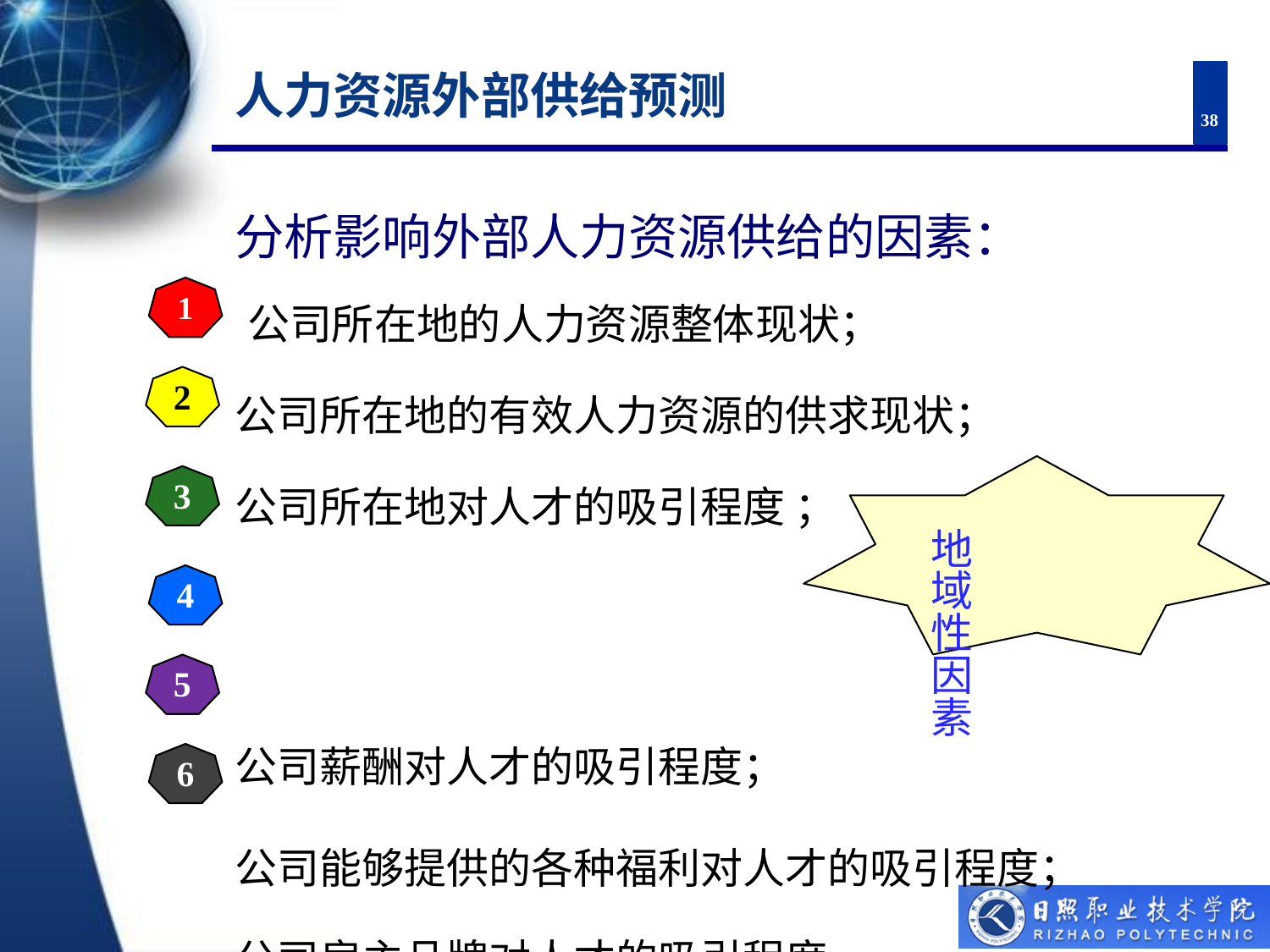

# 人力资源外部供给预测
38
分析影响外部人力资源供给的因素：
公司所在地的人力资源整体现状；
公司所在地的有效人力资源的供求现状； 公司所在地对人才的吸引程度 ；
地域性因素
公司薪酬对人才的吸引程度；
公司能够提供的各种福利对人才的吸引程度； 公司雇主品牌对人才的吸引程度。

1

2

3

4

5

6